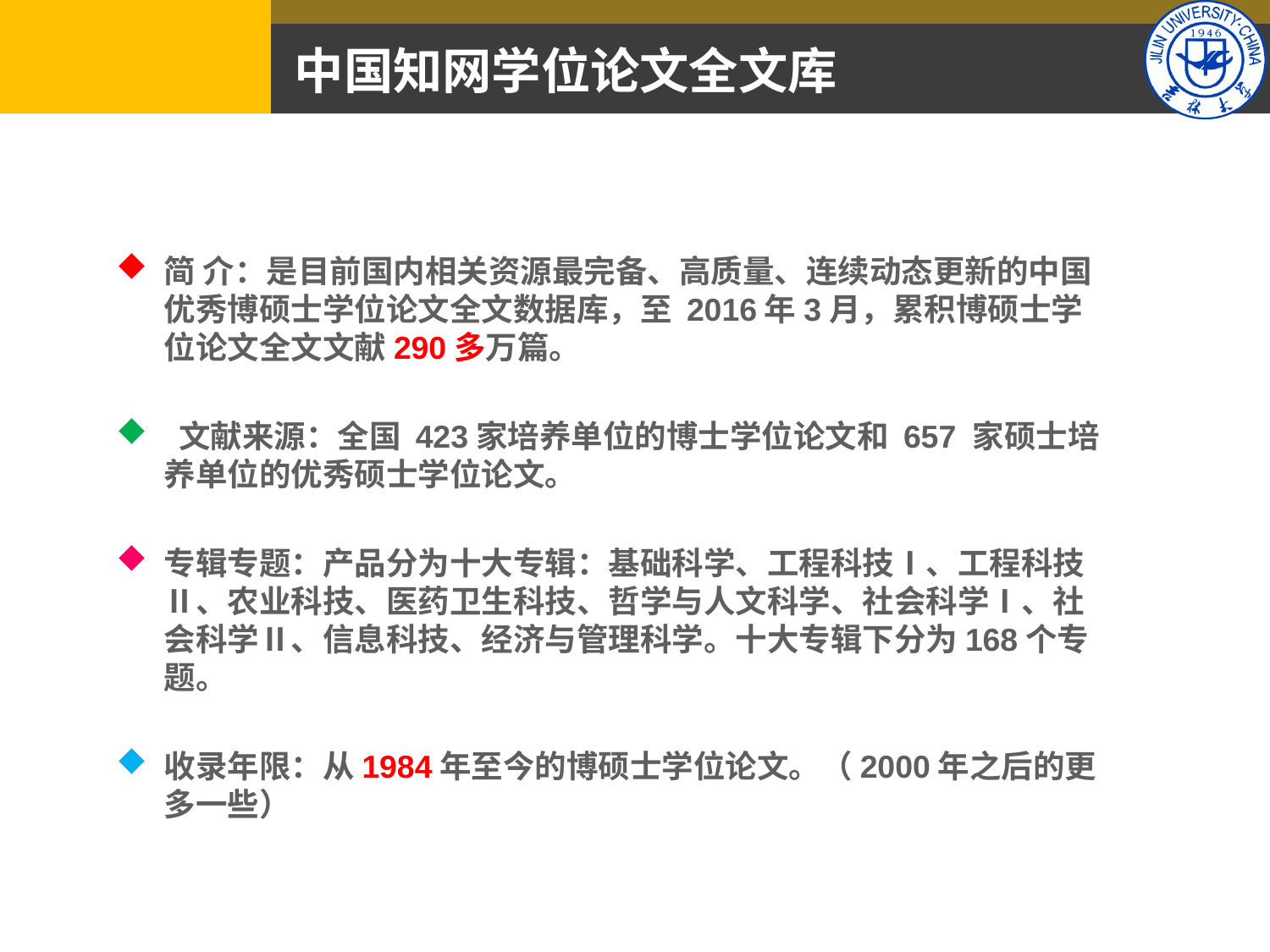

# 中国知网学位论文全文库
简 介：是目前国内相关资源最完备、高质量、连续动态更新的中国优秀博硕士学位论文全文数据库，至 2016年3月，累积博硕士学位论文全文文献290多万篇。

 文献来源：全国 423家培养单位的博士学位论文和 657 家硕士培养单位的优秀硕士学位论文。

专辑专题：产品分为十大专辑：基础科学、工程科技Ⅰ、工程科技Ⅱ、农业科技、医药卫生科技、哲学与人文科学、社会科学Ⅰ、社会科学Ⅱ、信息科技、经济与管理科学。十大专辑下分为168个专题。

收录年限：从1984年至今的博硕士学位论文。（2000年之后的更多一些）